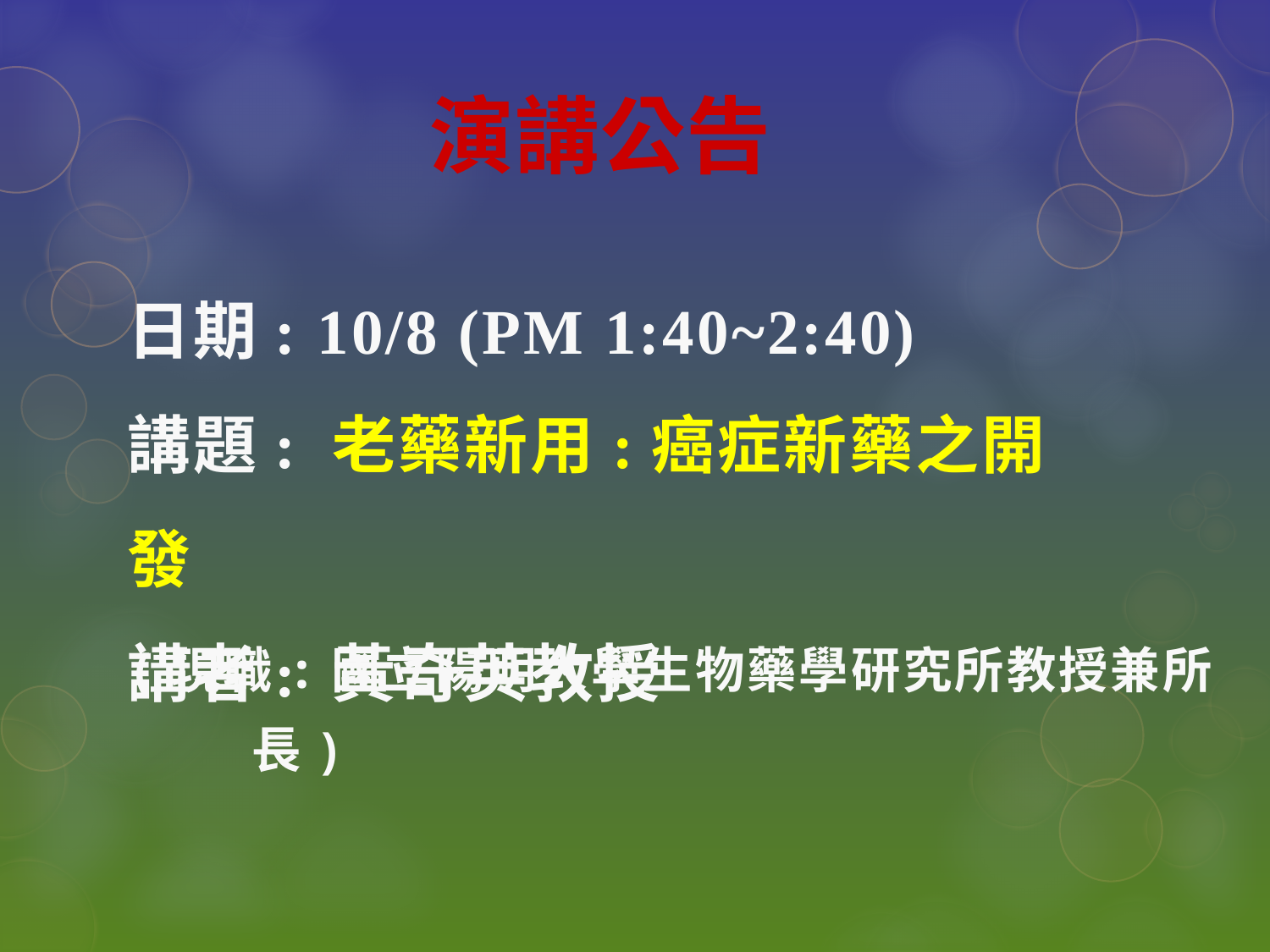

演講公告
日期: 10/8 (PM 1:40~2:40)
講題: 老藥新用:癌症新藥之開發
講者: 黃奇英教授
(現職:國立陽明大學生物藥學研究所教授兼所長)